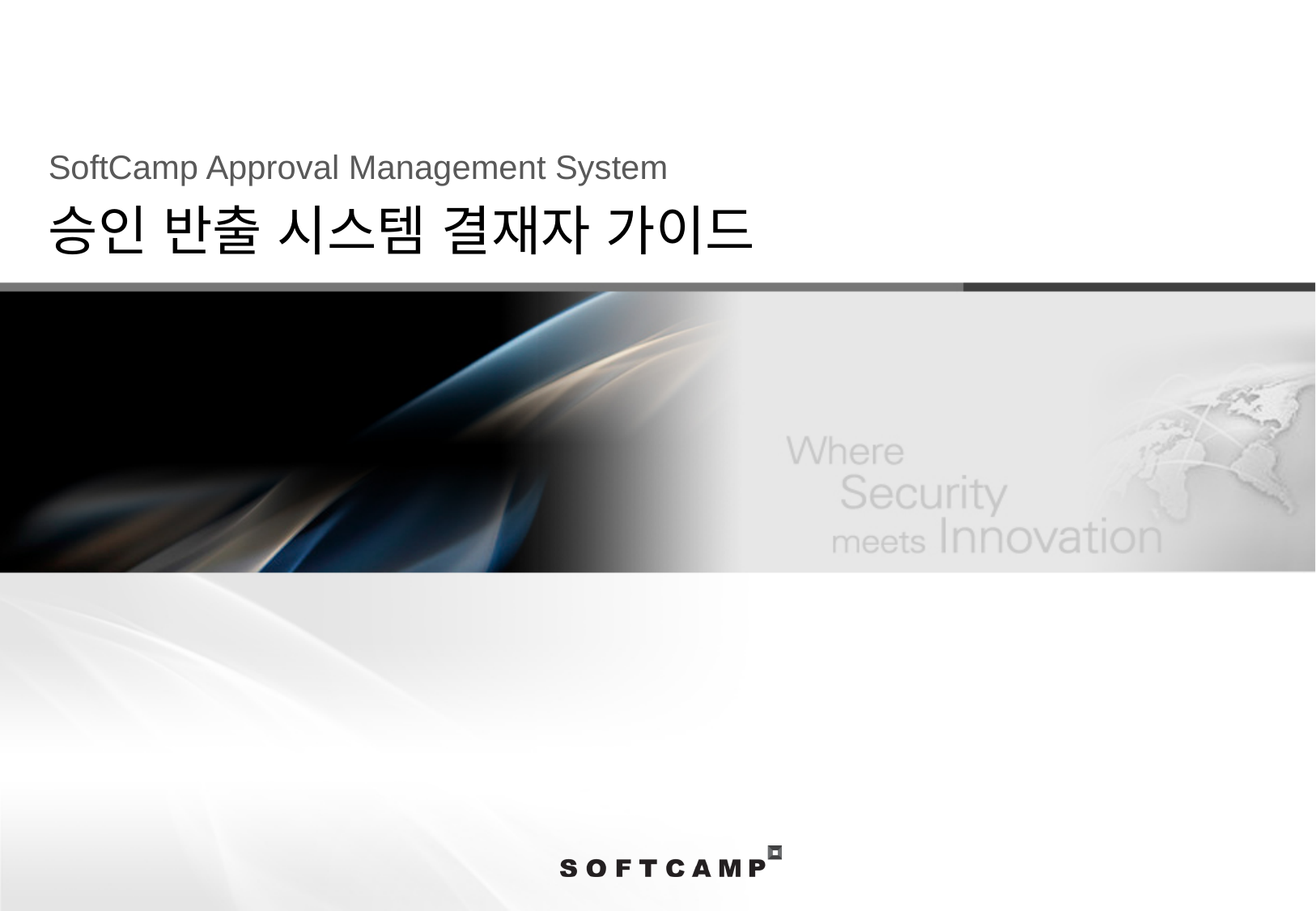

SoftCamp Approval Management System
# 승인 반출 시스템 결재자 가이드